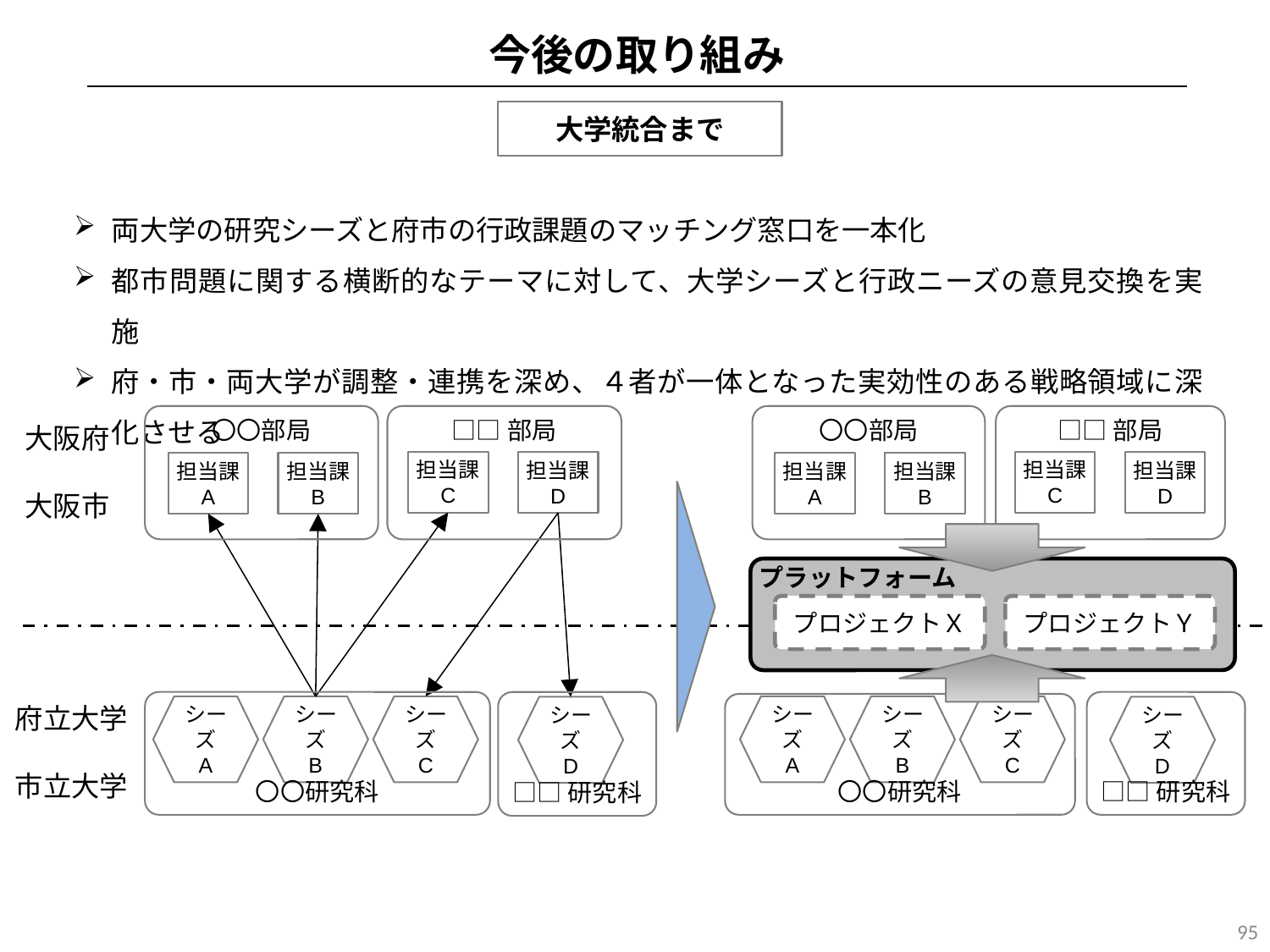

今後の取り組み
大学統合まで
両大学の研究シーズと府市の行政課題のマッチング窓口を一本化
都市問題に関する横断的なテーマに対して、大学シーズと行政ニーズの意見交換を実施
府・市・両大学が調整・連携を深め、４者が一体となった実効性のある戦略領域に深化させる
〇〇部局
□□部局
〇〇部局
□□部局
大阪府

大阪市
担当課
C
担当課
C
担当課
D
担当課
D
担当課
A
担当課
B
担当課
A
担当課
B

プラットフォーム

プロジェクトＸ
プロジェクトＹ

□□研究科
□□研究科
〇〇研究科
〇〇研究科
府立大学

市立大学
シーズ
A
シーズ
B
シーズ
C
シーズ
A
シーズ
B
シーズ
C
シーズ
D
シーズ
D
95